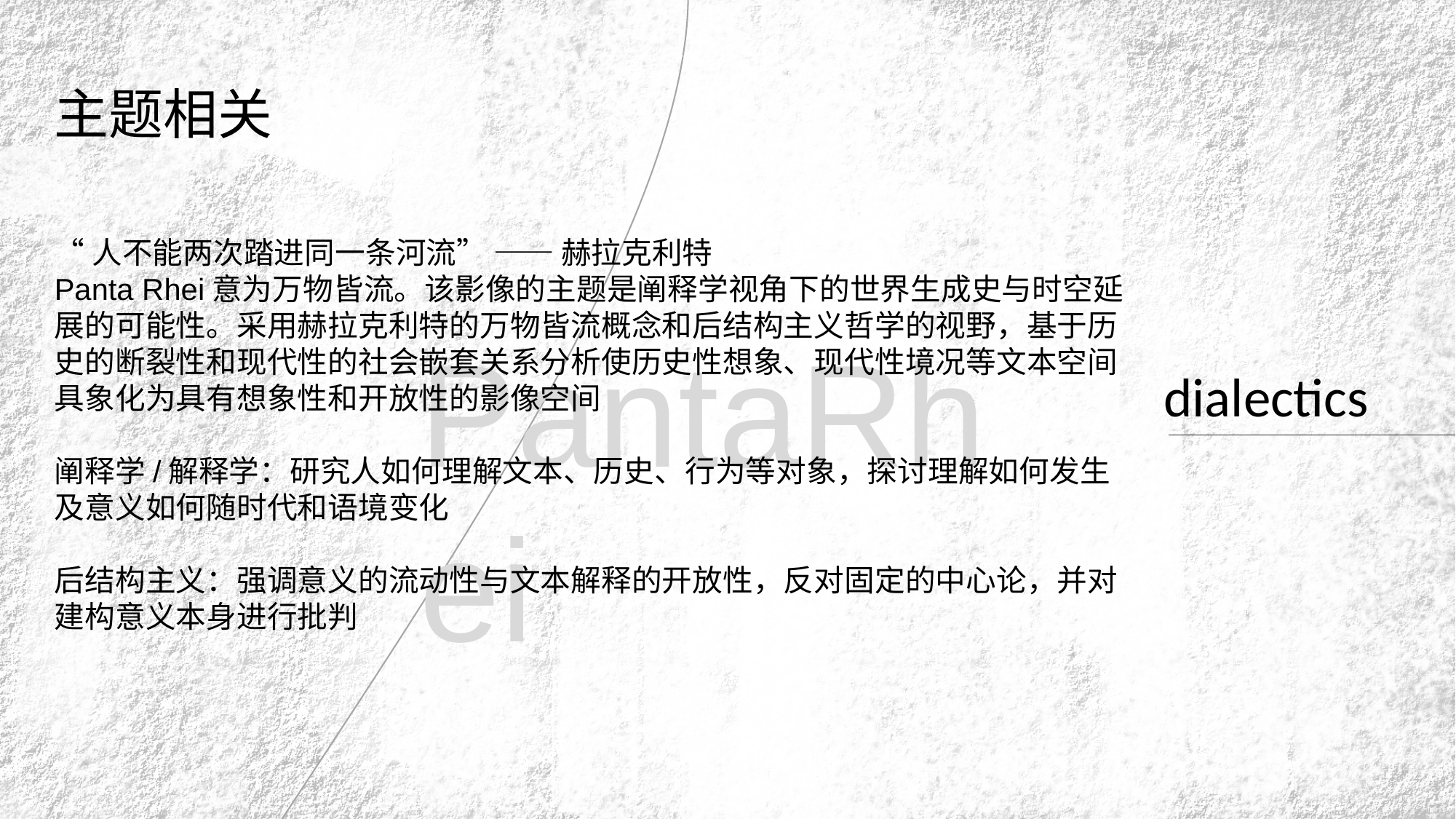

主题相关
“人不能两次踏进同一条河流” —— 赫拉克利特
Panta Rhei意为万物皆流。该影像的主题是阐释学视角下的世界生成史与时空延展的可能性。采用赫拉克利特的万物皆流概念和后结构主义哲学的视野，基于历史的断裂性和现代性的社会嵌套关系分析使历史性想象、现代性境况等文本空间具象化为具有想象性和开放性的影像空间

阐释学/解释学：研究人如何理解文本、历史、行为等对象，探讨理解如何发生及意义如何随时代和语境变化

后结构主义：强调意义的流动性与文本解释的开放性，反对固定的中心论，并对建构意义本身进行批判

PantaRhei

dialectics